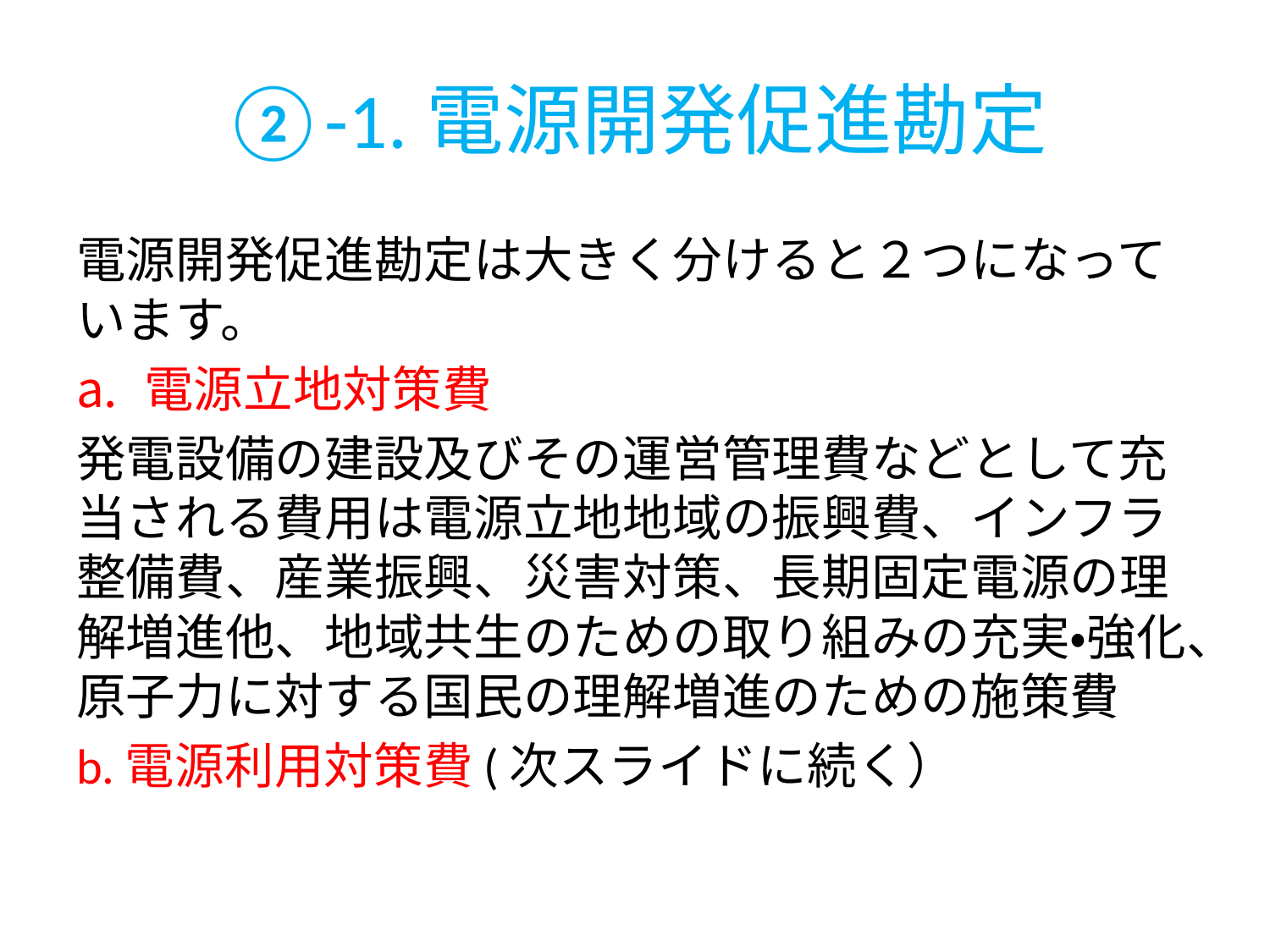

# ②-1.電源開発促進勘定
電源開発促進勘定は大きく分けると２つになっています。
電源立地対策費
発電設備の建設及びその運営管理費などとして充当される費用は電源立地地域の振興費、インフラ整備費、産業振興、災害対策、長期固定電源の理解増進他、地域共生のための取り組みの充実・強化、原子力に対する国民の理解増進のための施策費
b.電源利用対策費(次スライドに続く）